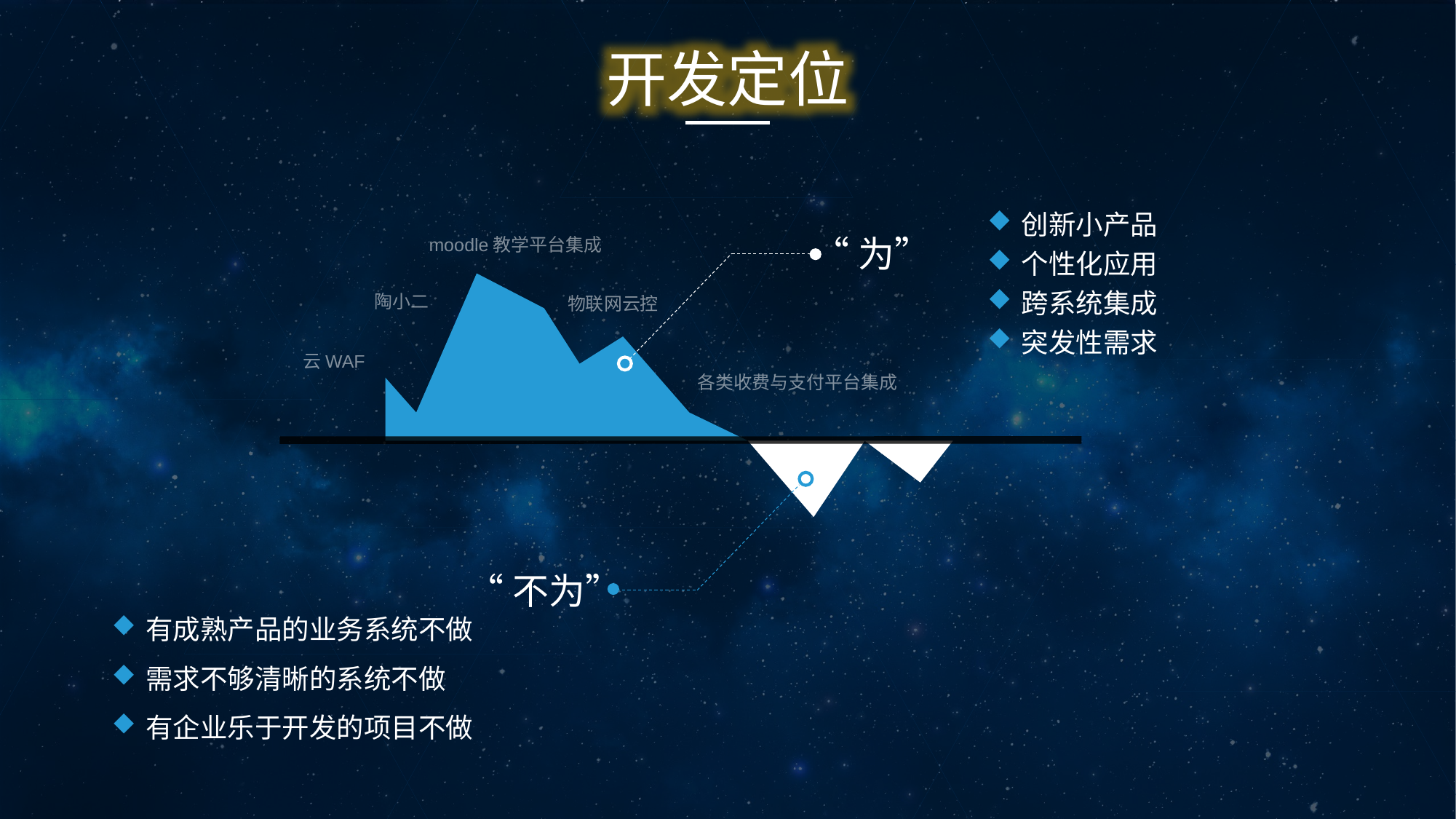

开发定位
创新小产品
个性化应用
跨系统集成
突发性需求
“为”
moodle教学平台集成

陶小二
物联网云控

云WAF

各类收费与支付平台集成

“不为”

有成熟产品的业务系统不做
需求不够清晰的系统不做
有企业乐于开发的项目不做